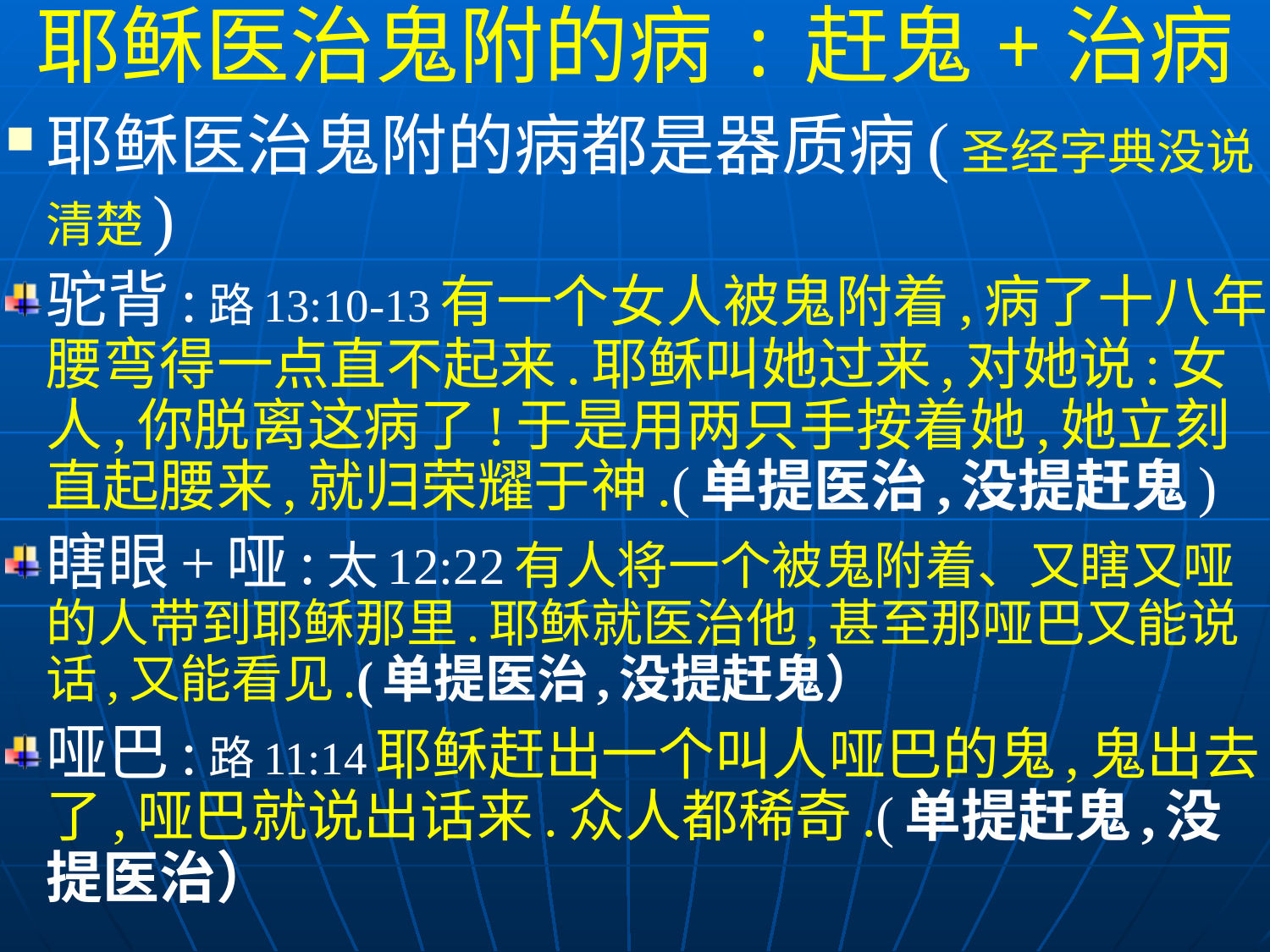

耶稣医治鬼附的病:赶鬼+治病
耶稣医治鬼附的病都是器质病(圣经字典没说清楚)
驼背:路13:10-13有一个女人被鬼附着,病了十八年,腰弯得一点直不起来.耶稣叫她过来,对她说:女人,你脱离这病了!于是用两只手按着她,她立刻直起腰来,就归荣耀于神.(单提医治,没提赶鬼)
瞎眼+哑:太12:22有人将一个被鬼附着、又瞎又哑的人带到耶稣那里.耶稣就医治他,甚至那哑巴又能说话,又能看见.(单提医治,没提赶鬼）
哑巴:路11:14耶稣赶出一个叫人哑巴的鬼,鬼出去了,哑巴就说出话来.众人都稀奇.(单提赶鬼,没提医治）